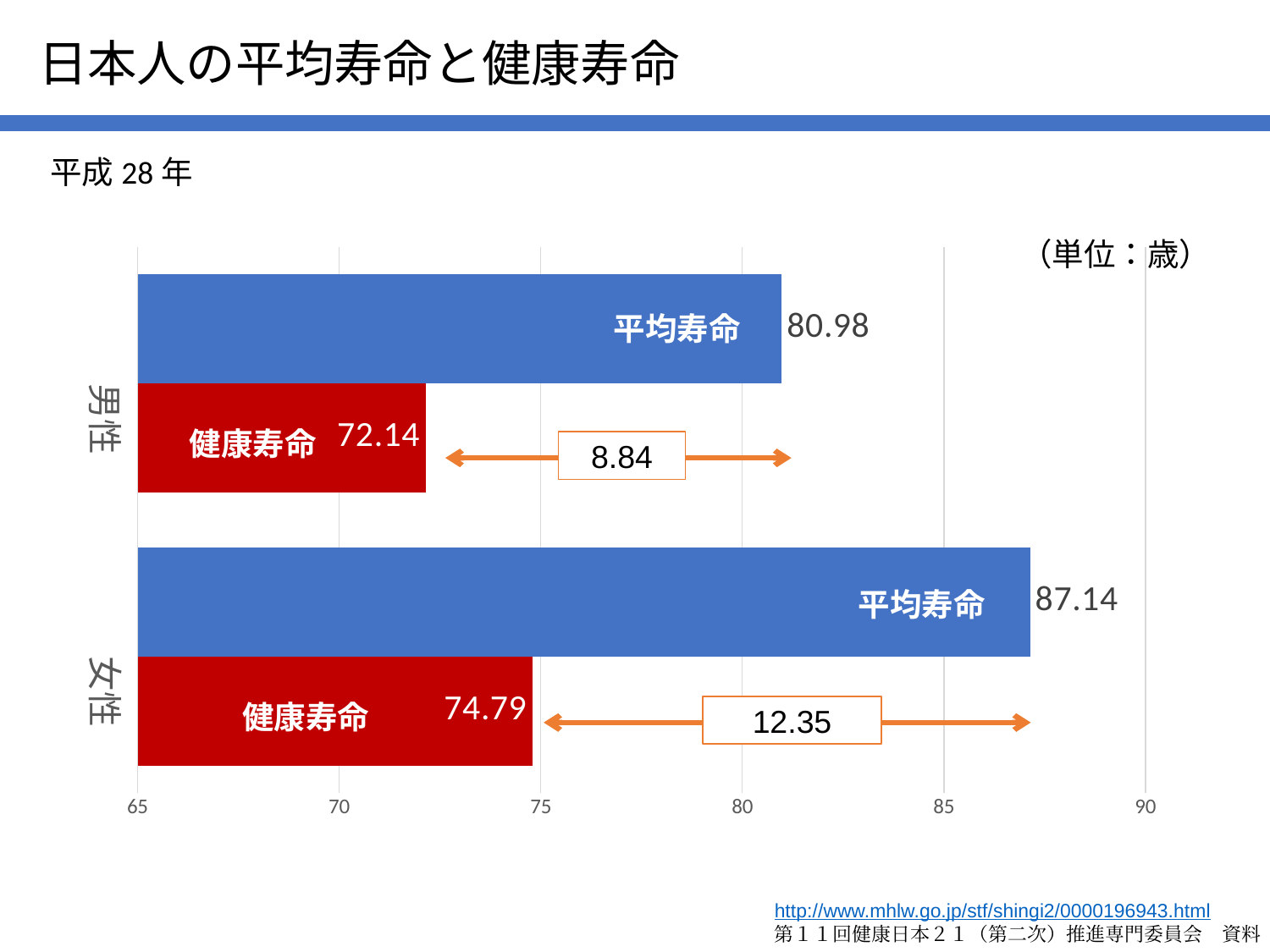

日本人の平均寿命と健康寿命
平成28年
（単位：歳）

### Chart

| Category | 健康寿命 | 平均寿命 |
|---|---|---|
| 女性 | 74.79 | 87.14 |
| 男性 | 72.14 | 80.98 |
平均寿命
健康寿命
8.84
平均寿命
健康寿命
12.35
http://www.mhlw.go.jp/stf/shingi2/0000196943.html
第１１回健康日本２１（第二次）推進専門委員会　資料